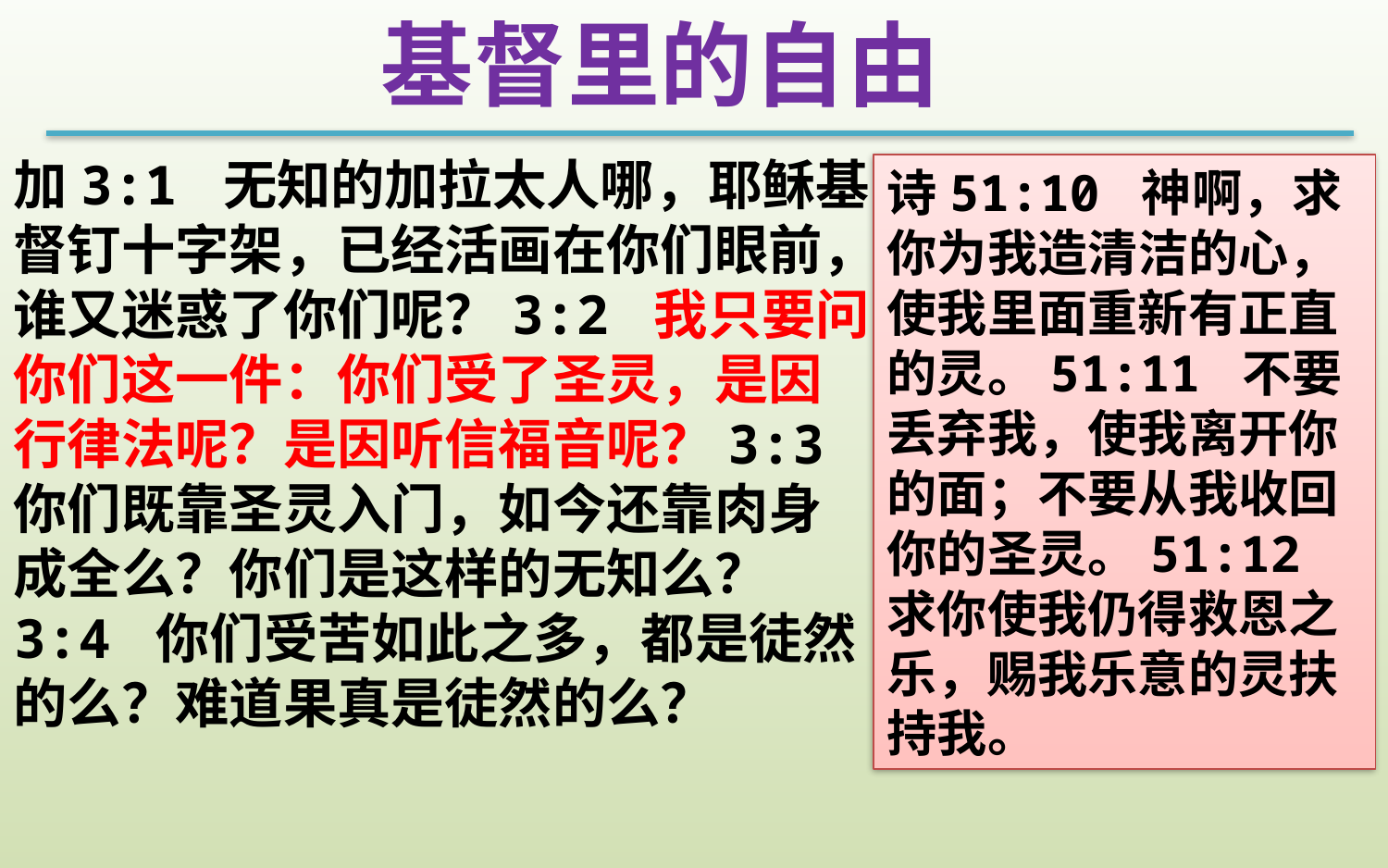

基督里的自由
加3:1 无知的加拉太人哪，耶稣基督钉十字架，已经活画在你们眼前，谁又迷惑了你们呢？3:2 我只要问你们这一件：你们受了圣灵，是因行律法呢？是因听信福音呢？3:3 你们既靠圣灵入门，如今还靠肉身成全么？你们是这样的无知么？3:4 你们受苦如此之多，都是徒然的么？难道果真是徒然的么？
诗51:10 神啊，求你为我造清洁的心，使我里面重新有正直的灵。51:11 不要丢弃我，使我离开你的面；不要从我收回你的圣灵。51:12 求你使我仍得救恩之乐，赐我乐意的灵扶持我。